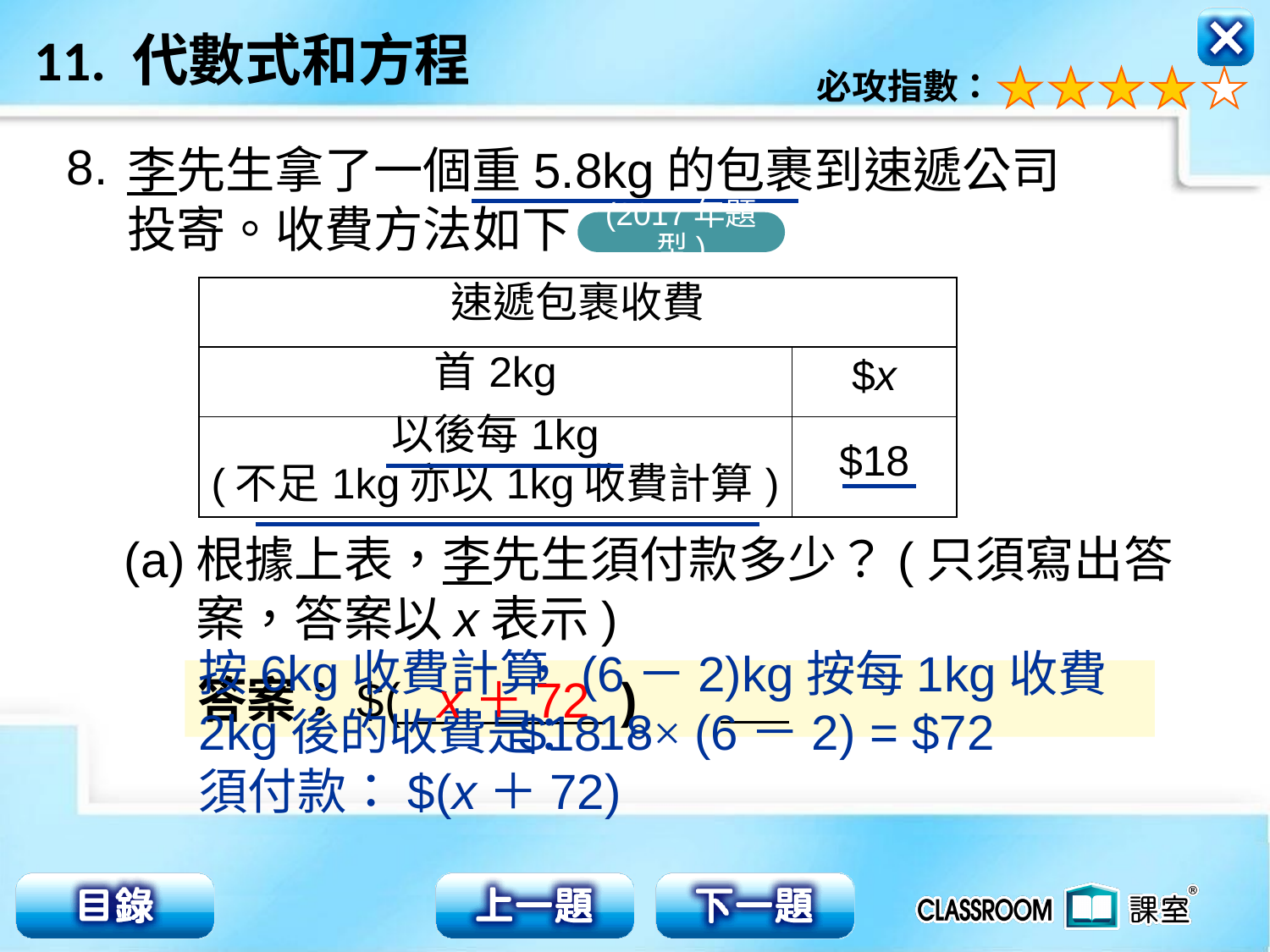

8.
李先生拿了一個重5.8kg的包裹到速遞公司投寄。收費方法如下：
(2017年題型)
| 速遞包裹收費 |  |
| --- | --- |
| 首2kg | $x |
| 以後每1kg (不足1kg亦以1kg收費計算) | $18 |
根據上表，李先生須付款多少？(只須寫出答案，答案以x表示)
，(6－2)kg按每1kg收費$18。
按6kg收費計算
2kg後的收費是：18× (6－2) = $72
須付款：$(x＋72)
答案：$(                )

x＋72